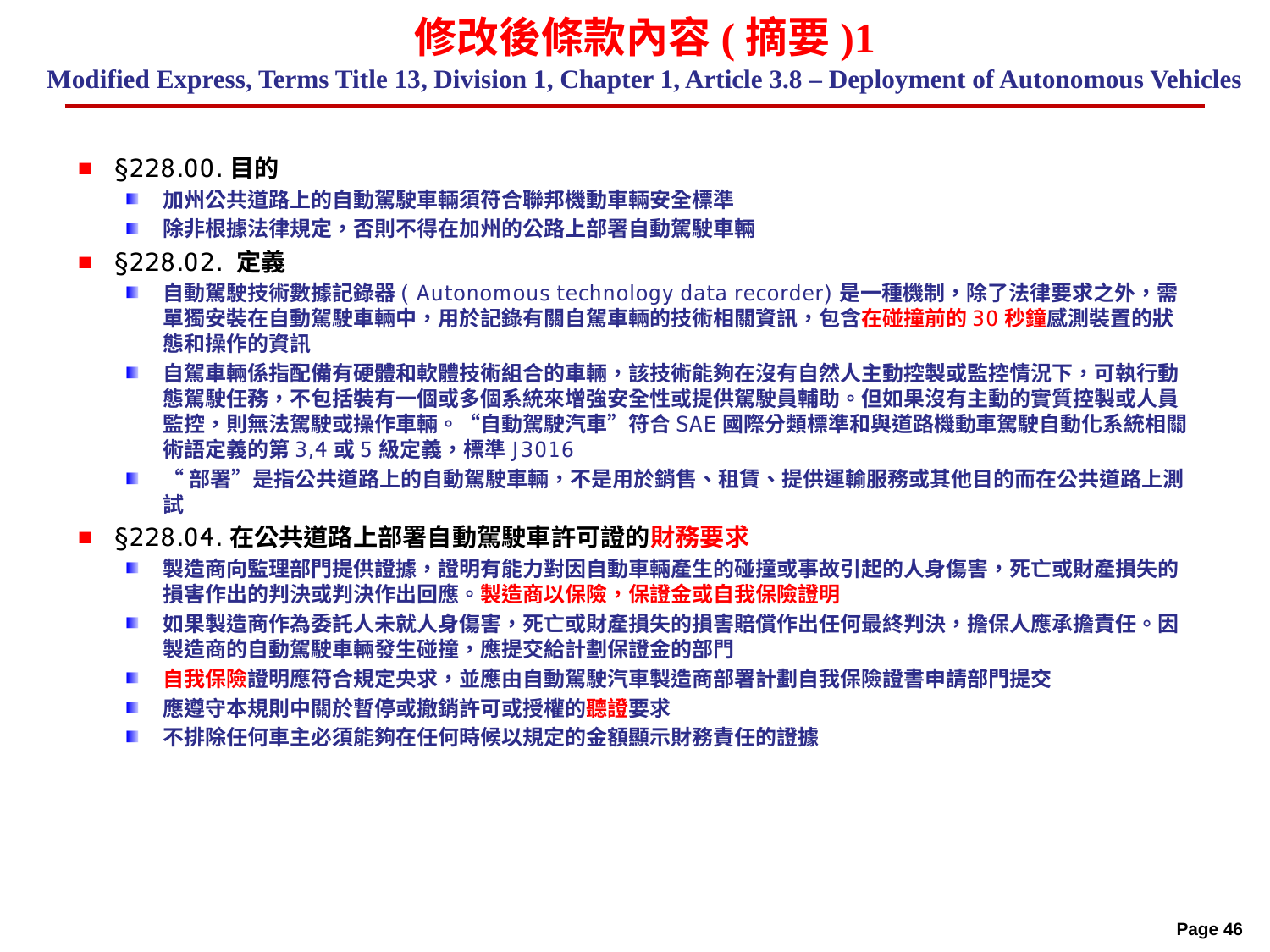

# 修改後條款內容(摘要)1 Modified Express, Terms Title 13, Division 1, Chapter 1, Article 3.8 – Deployment of Autonomous Vehicles
§228.00.目的
加州公共道路上的自動駕駛車輛須符合聯邦機動車輛安全標準
除非根據法律規定，否則不得在加州的公路上部署自動駕駛車輛
§228.02. 定義
自動駕駛技術數據記錄器( Autonomous technology data recorder)是一種機制，除了法律要求之外，需單獨安裝在自動駕駛車輛中，用於記錄有關自駕車輛的技術相關資訊，包含在碰撞前的30秒鐘感測裝置的狀態和操作的資訊
自駕車輛係指配備有硬體和軟體技術組合的車輛，該技術能夠在沒有自然人主動控製或監控情況下，可執行動態駕駛任務，不包括裝有一個或多個系統來增強安全性或提供駕駛員輔助。但如果沒有主動的實質控製或人員監控，則無法駕駛或操作車輛。“自動駕駛汽車”符合SAE國際分類標準和與道路機動車駕駛自動化系統相關術語定義的第3,4或5級定義，標準J3016
“部署”是指公共道路上的自動駕駛車輛，不是用於銷售、租賃、提供運輸服務或其他目的而在公共道路上測試
§228.04.在公共道路上部署自動駕駛車許可證的財務要求
製造商向監理部門提供證據，證明有能力對因自動車輛產生的碰撞或事故引起的人身傷害，死亡或財產損失的損害作出的判決或判決作出回應。製造商以保險，保證金或自我保險證明
如果製造商作為委託人未就人身傷害，死亡或財產損失的損害賠償作出任何最終判決，擔保人應承擔責任。因製造商的自動駕駛車輛發生碰撞，應提交給計劃保證金的部門
自我保險證明應符合規定央求，並應由自動駕駛汽車製造商部署計劃自我保險證書申請部門提交
應遵守本規則中關於暫停或撤銷許可或授權的聽證要求
不排除任何車主必須能夠在任何時候以規定的金額顯示財務責任的證據